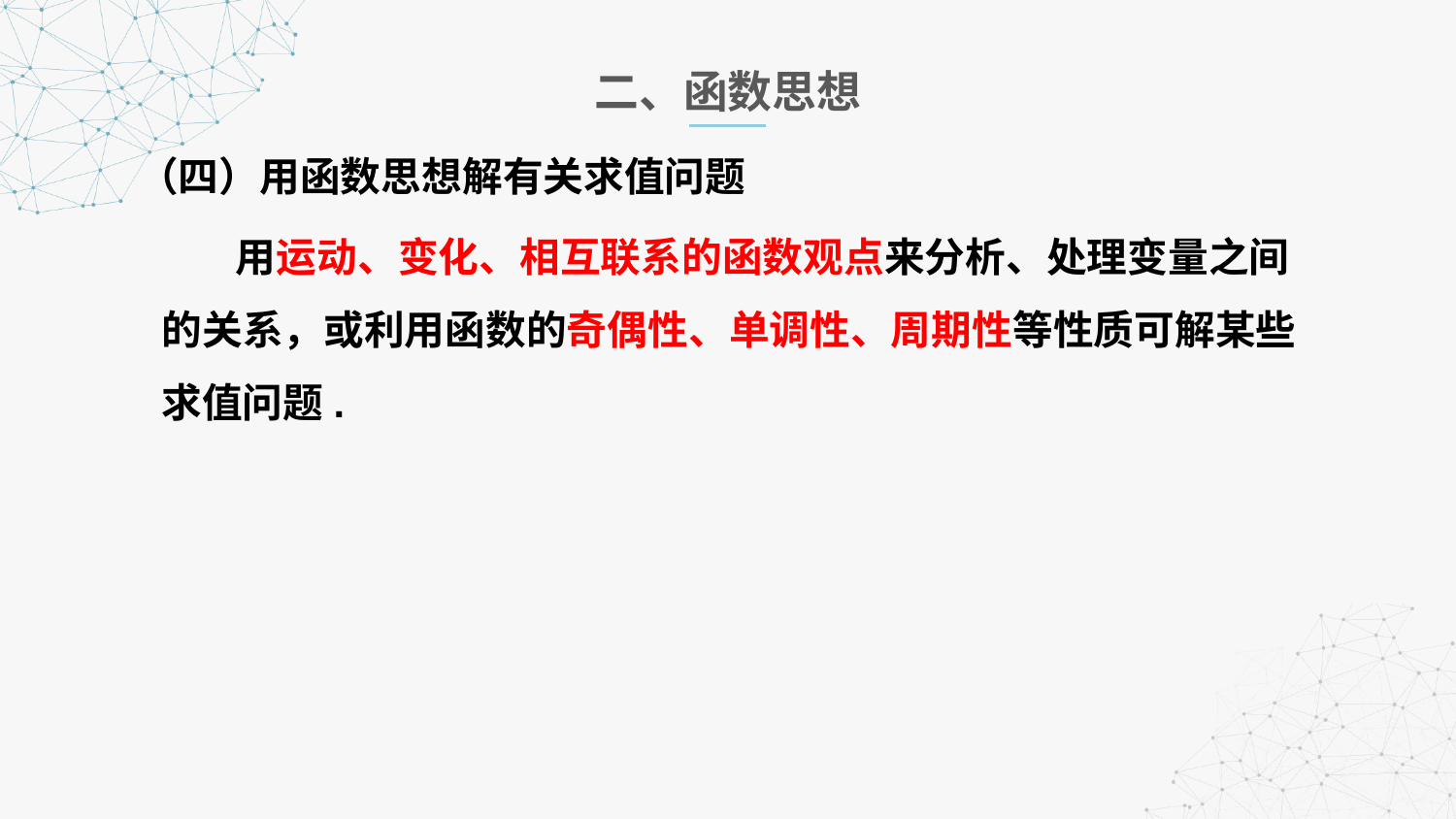

二、函数思想
（四）用函数思想解有关求值问题
       用运动、变化、相互联系的函数观点来分析、处理变量之间的关系，或利用函数的奇偶性、单调性、周期性等性质可解某些求值问题.